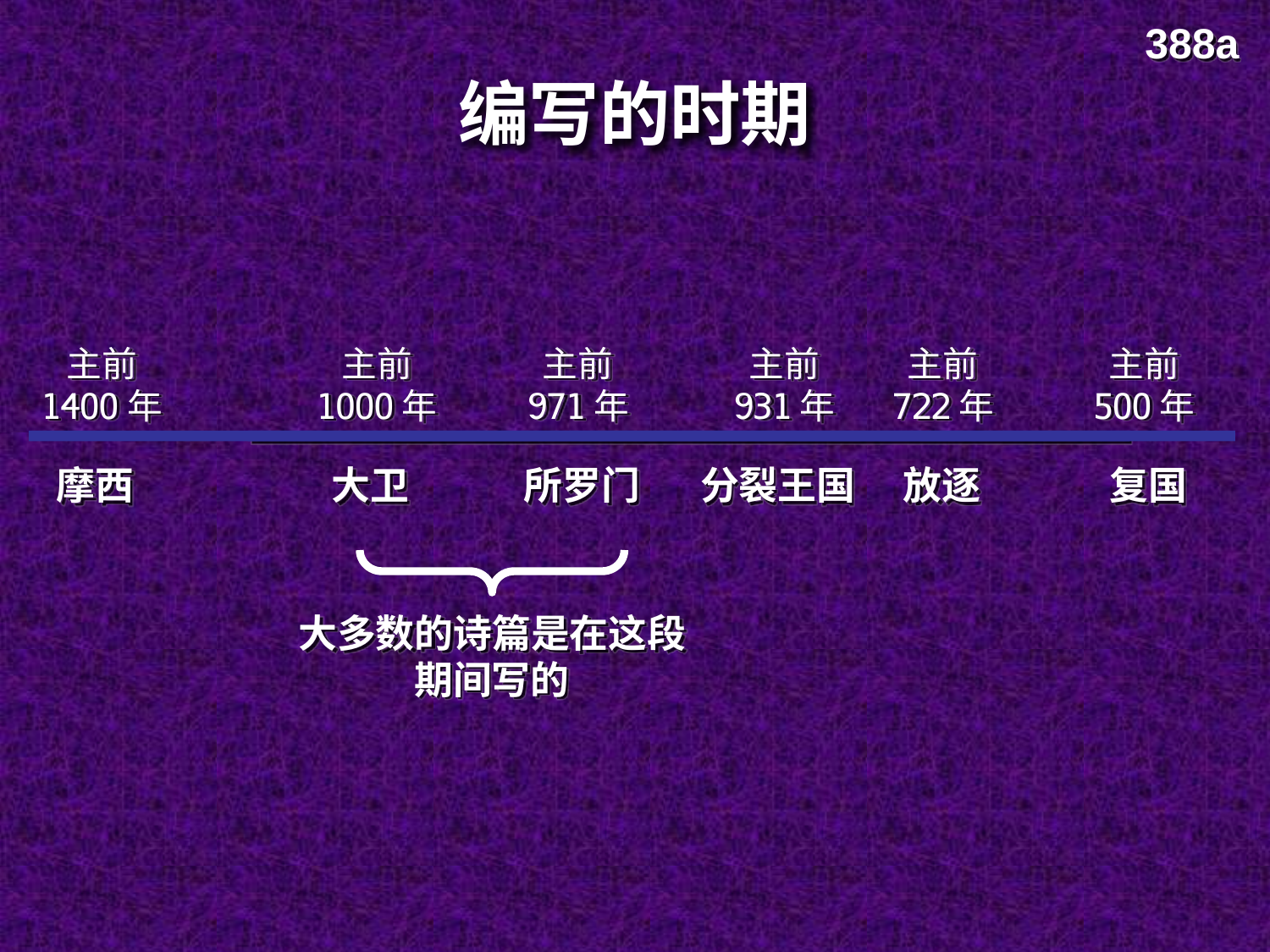

388a
编写的时期
主前1400年
主前1000年
主前971年
主前931年
主前722年
主前500年

摩西
大卫
所罗门
分裂王国
放逐
复国
大多数的诗篇是在这段期间写的